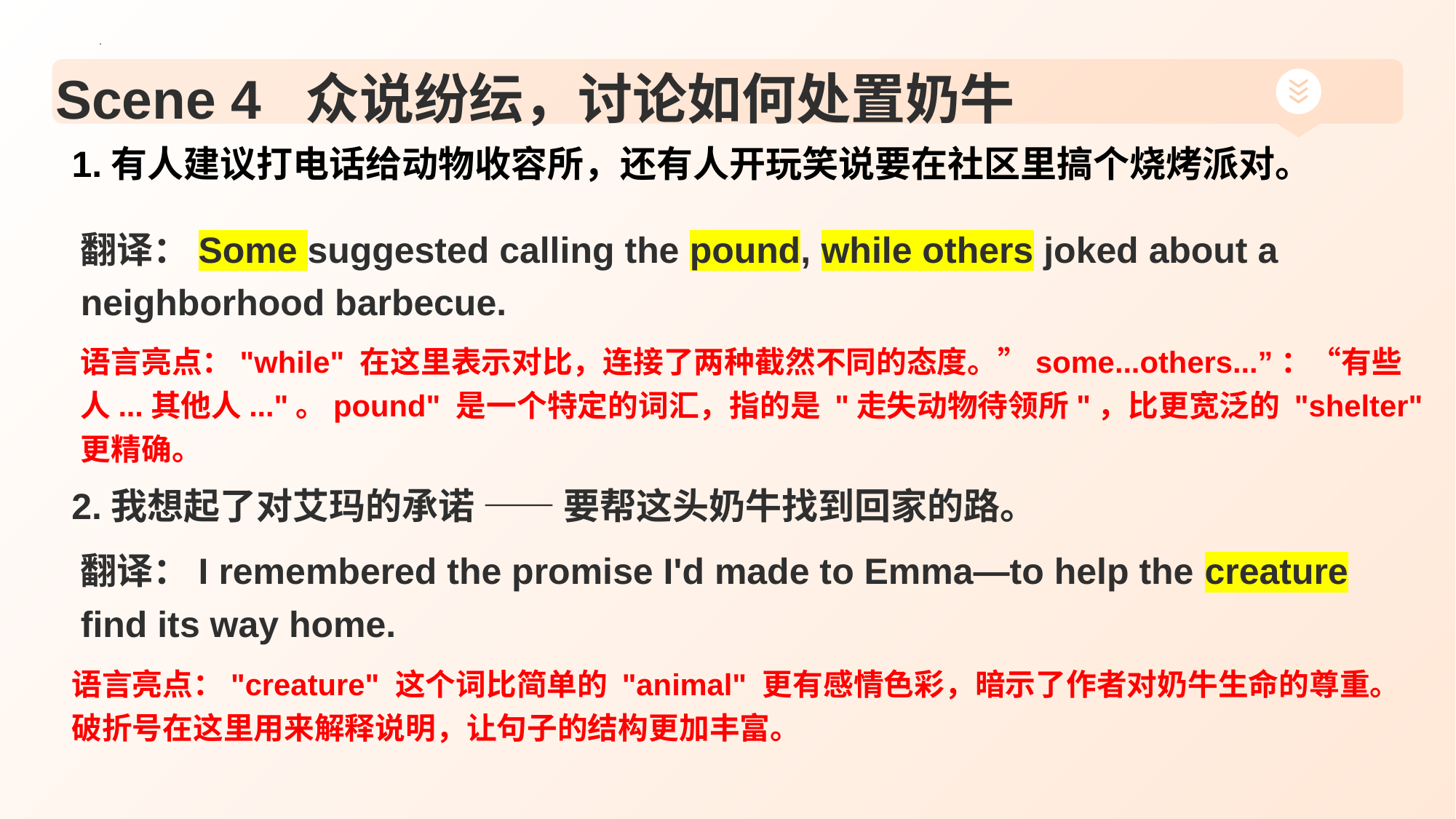

# Scene 4  众说纷纭，讨论如何处置奶牛
1.有人建议打电话给动物收容所，还有人开玩笑说要在社区里搞个烧烤派对。
翻译：Some suggested calling the pound, while others joked about a neighborhood barbecue.
语言亮点："while" 在这里表示对比，连接了两种截然不同的态度。”some...others...”：“有些人...其他人..."。pound" 是一个特定的词汇，指的是 "走失动物待领所"，比更宽泛的 "shelter" 更精确。
2.我想起了对艾玛的承诺 —— 要帮这头奶牛找到回家的路。
翻译：I remembered the promise I'd made to Emma—to help the creature find its way home.
语言亮点："creature" 这个词比简单的 "animal" 更有感情色彩，暗示了作者对奶牛生命的尊重。破折号在这里用来解释说明，让句子的结构更加丰富。